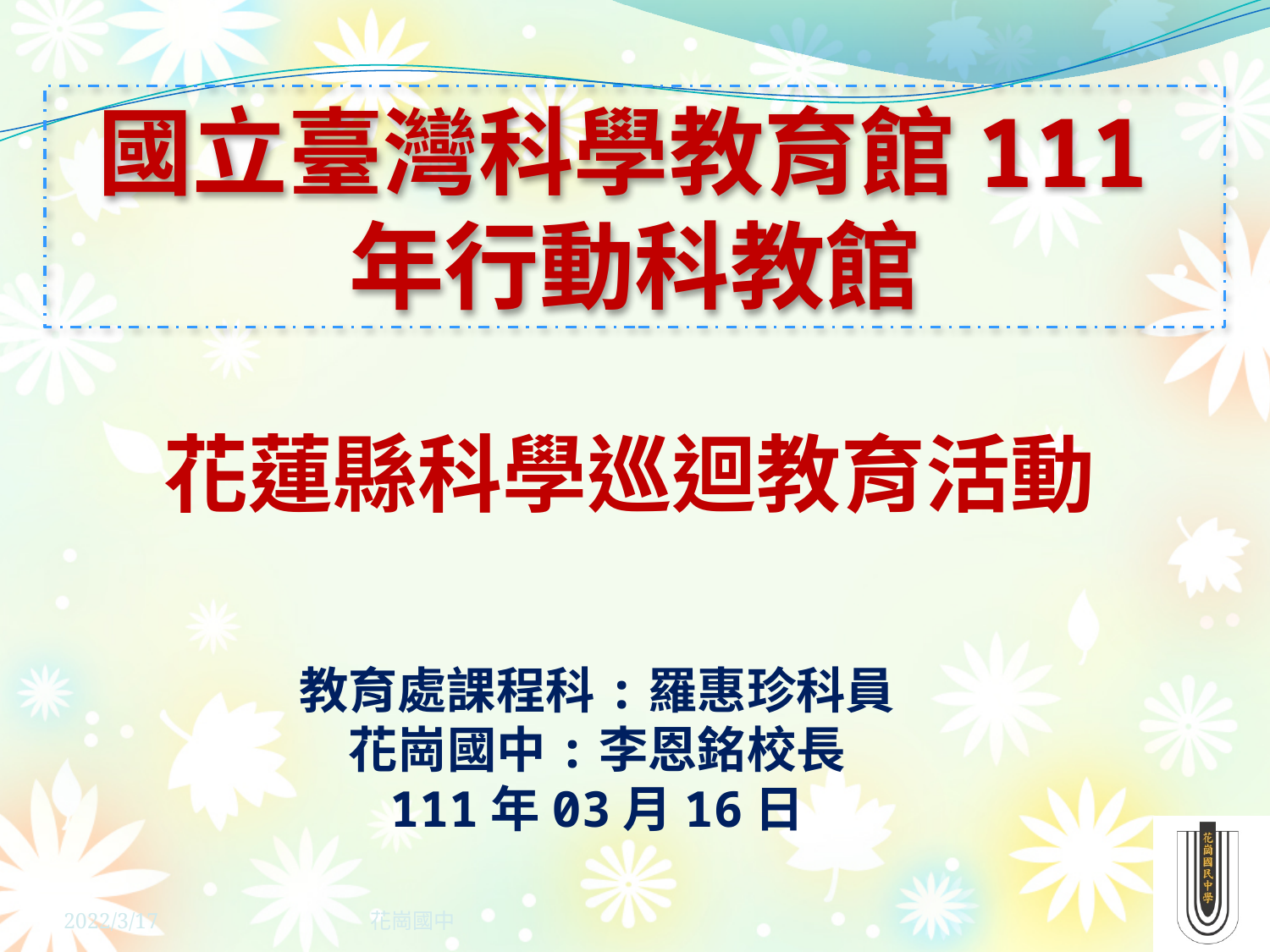

國立臺灣科學教育館111年行動科教館
花蓮縣科學巡迴教育活動
教育處課程科:羅惠珍科員
花崗國中:李恩銘校長
111年03月16日
2022/3/17
花崗國中
1